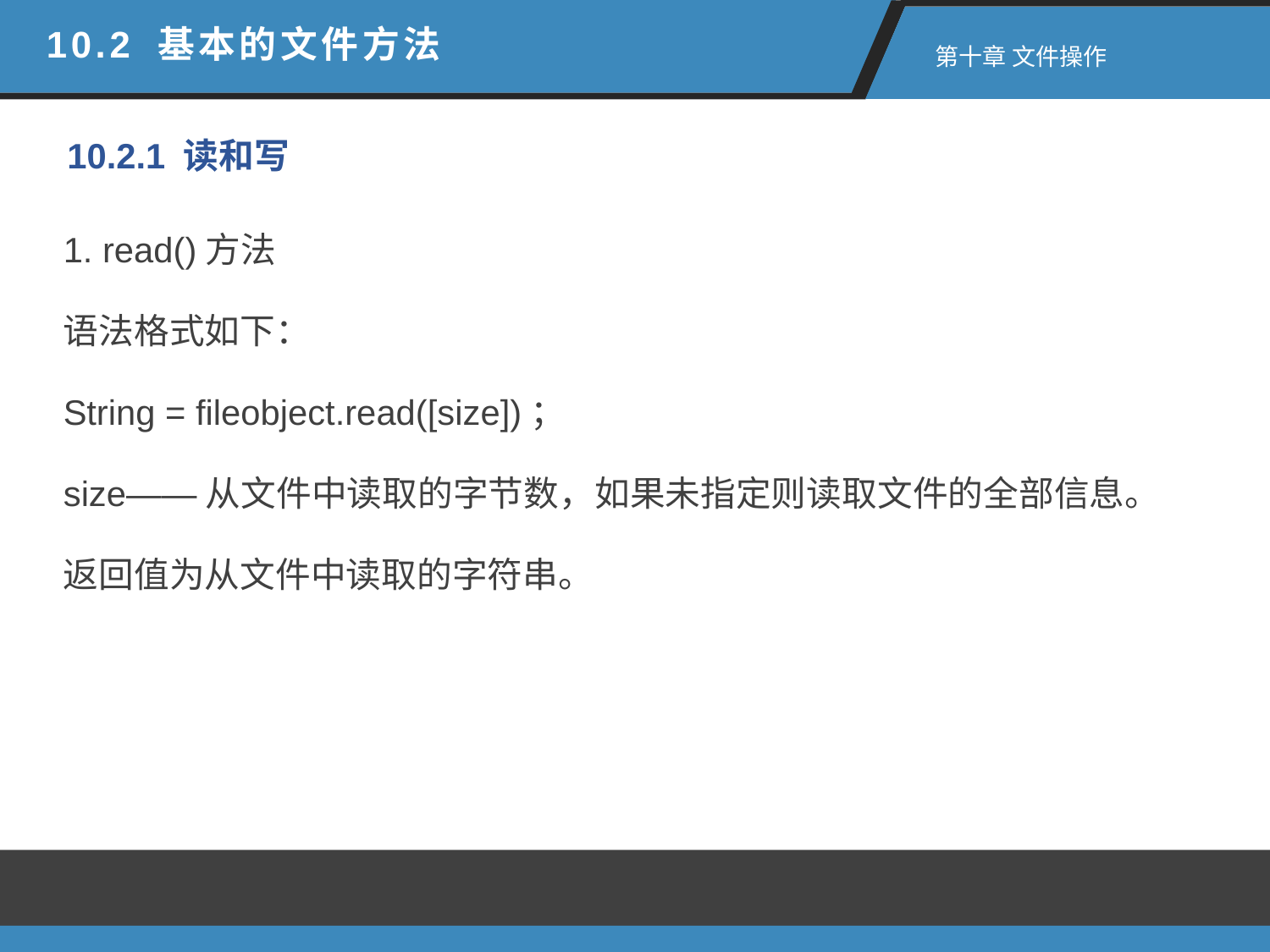

10.2 基本的文件方法
  第十章 文件操作
10.2.1 读和写
1. read()方法
语法格式如下：
String = fileobject.read([size])；
size——从文件中读取的字节数，如果未指定则读取文件的全部信息。
返回值为从文件中读取的字符串。